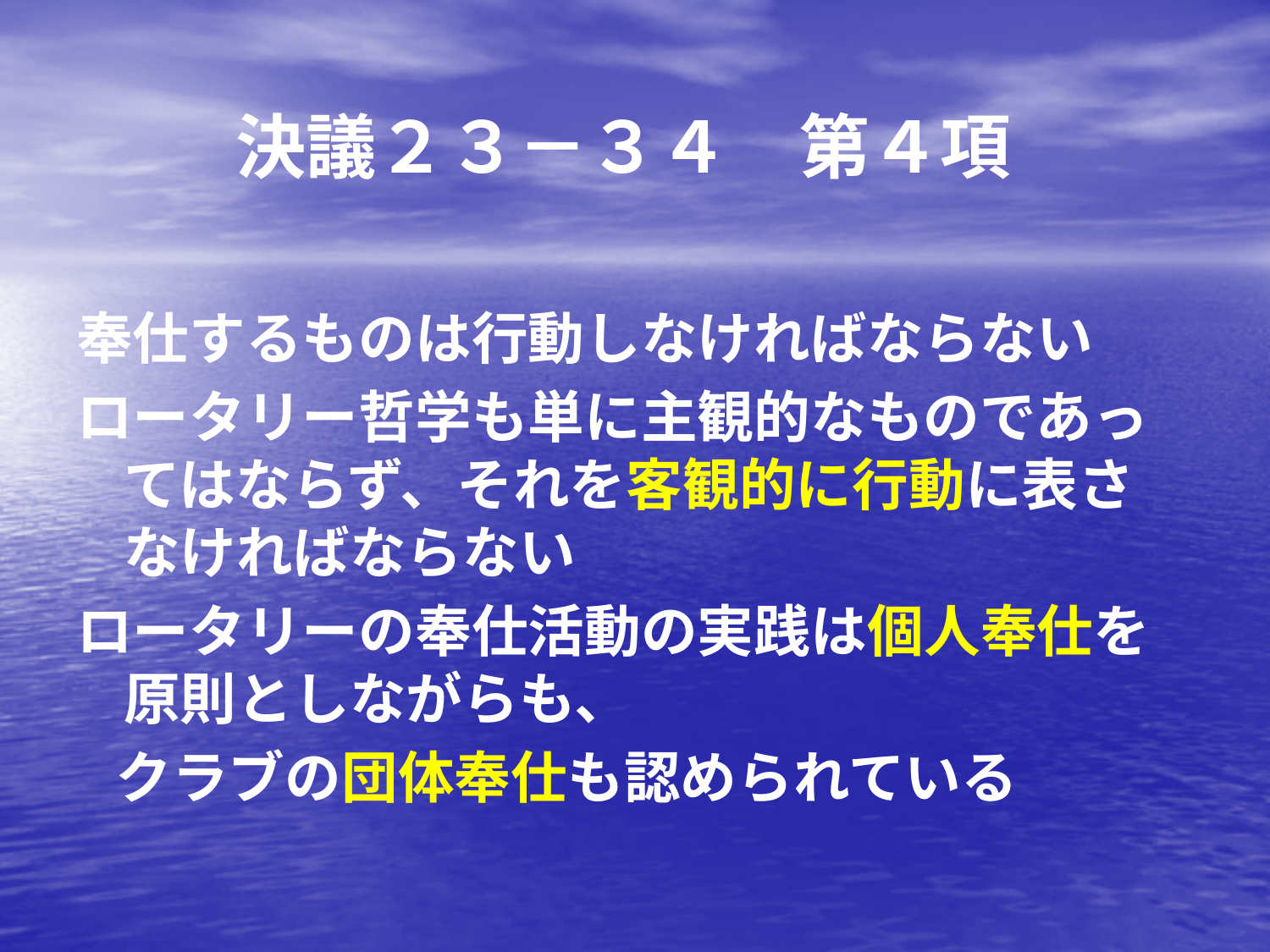

決議２３－３４　第４項
奉仕するものは行動しなければならない
ロータリー哲学も単に主観的なものであってはならず、それを客観的に行動に表さなければならない
ロータリーの奉仕活動の実践は個人奉仕を原則としながらも、
  クラブの団体奉仕も認められている